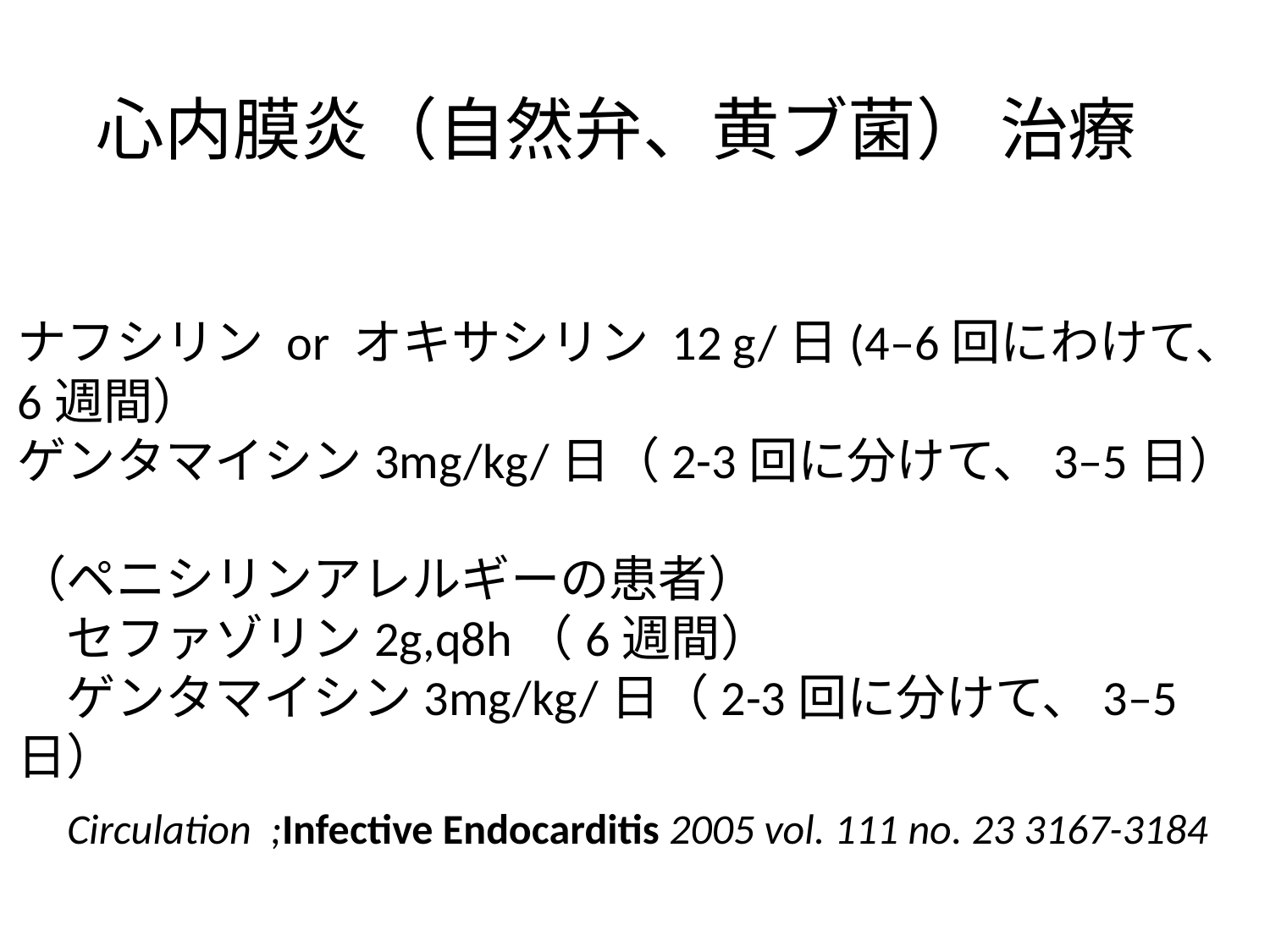

# 心内膜炎（自然弁、黄ブ菌） 治療
ナフシリン or オキサシリン 12 g/日(4–6回にわけて、6週間）
ゲンタマイシン3mg/kg/日（2-3回に分けて、3–5日）

（ペニシリンアレルギーの患者）
　セファゾリン2g,q8h（6週間）
　ゲンタマイシン3mg/kg/日（2-3回に分けて、3–5日）

Circulation  ;Infective Endocarditis 2005 vol. 111 no. 23 3167-3184